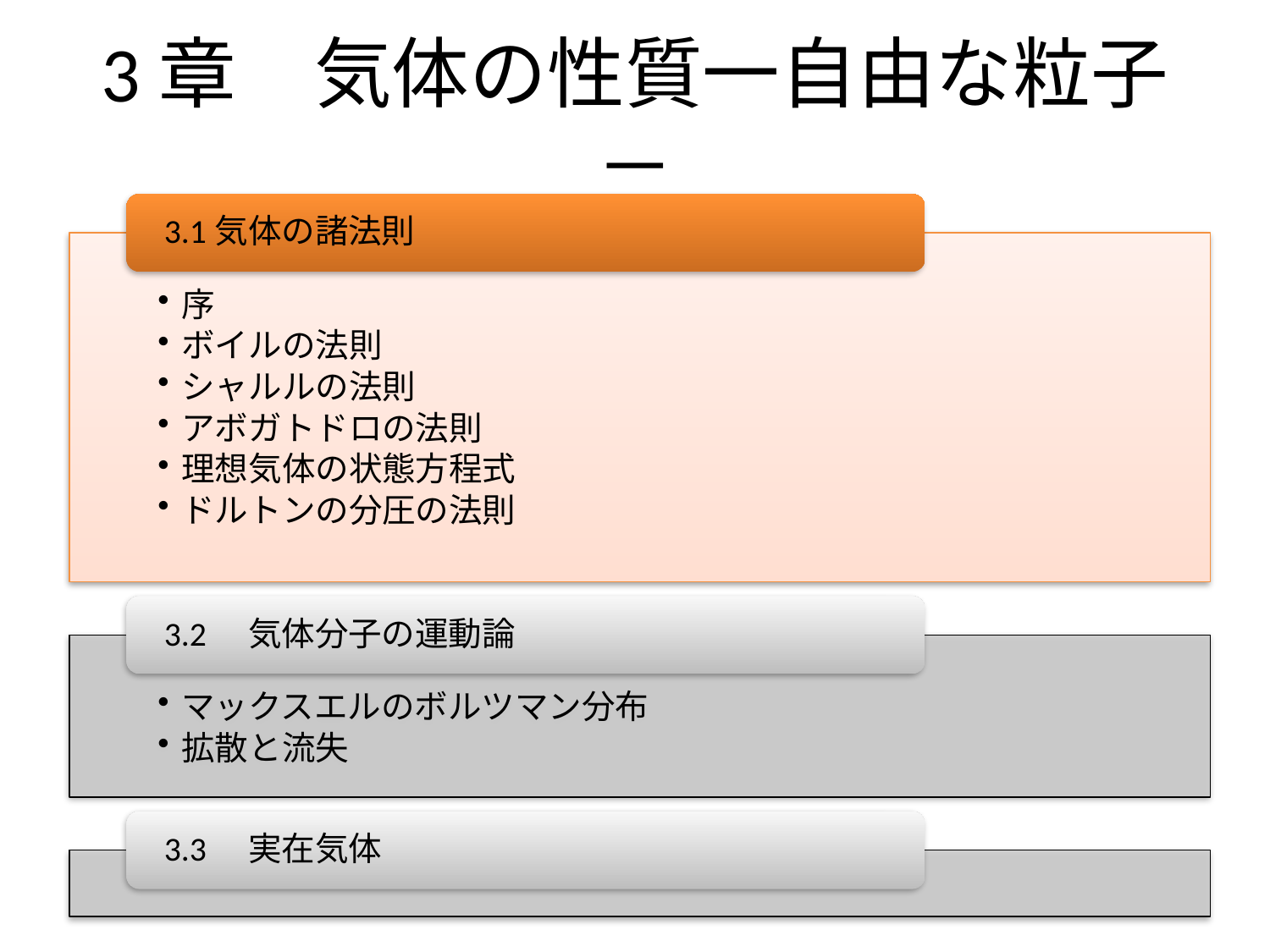

# 3章　気体の性質一自由な粒子－
序
ボイルの法則
シャルルの法則
アボガトドロの法則
理想気体の状態方程式
ドルトンの分圧の法則
3.1気体の諸法則
マックスエルのボルツマン分布
拡散と流失
3.2　気体分子の運動論
3.3　実在気体